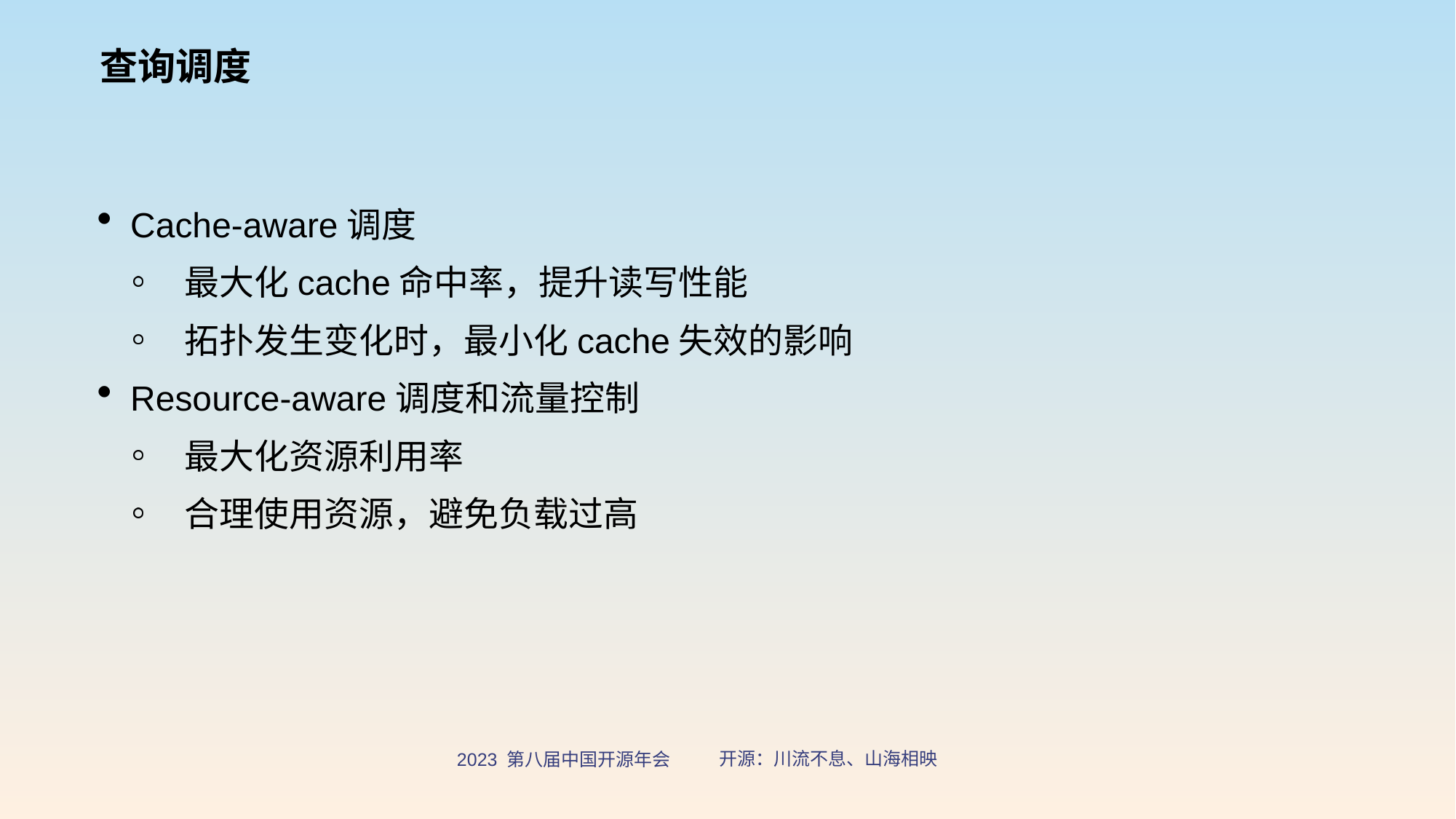

查询调度
 Cache-aware调度
 最大化cache命中率，提升读写性能
 拓扑发生变化时，最小化cache失效的影响
 Resource-aware调度和流量控制
 最大化资源利用率
 合理使用资源，避免负载过高